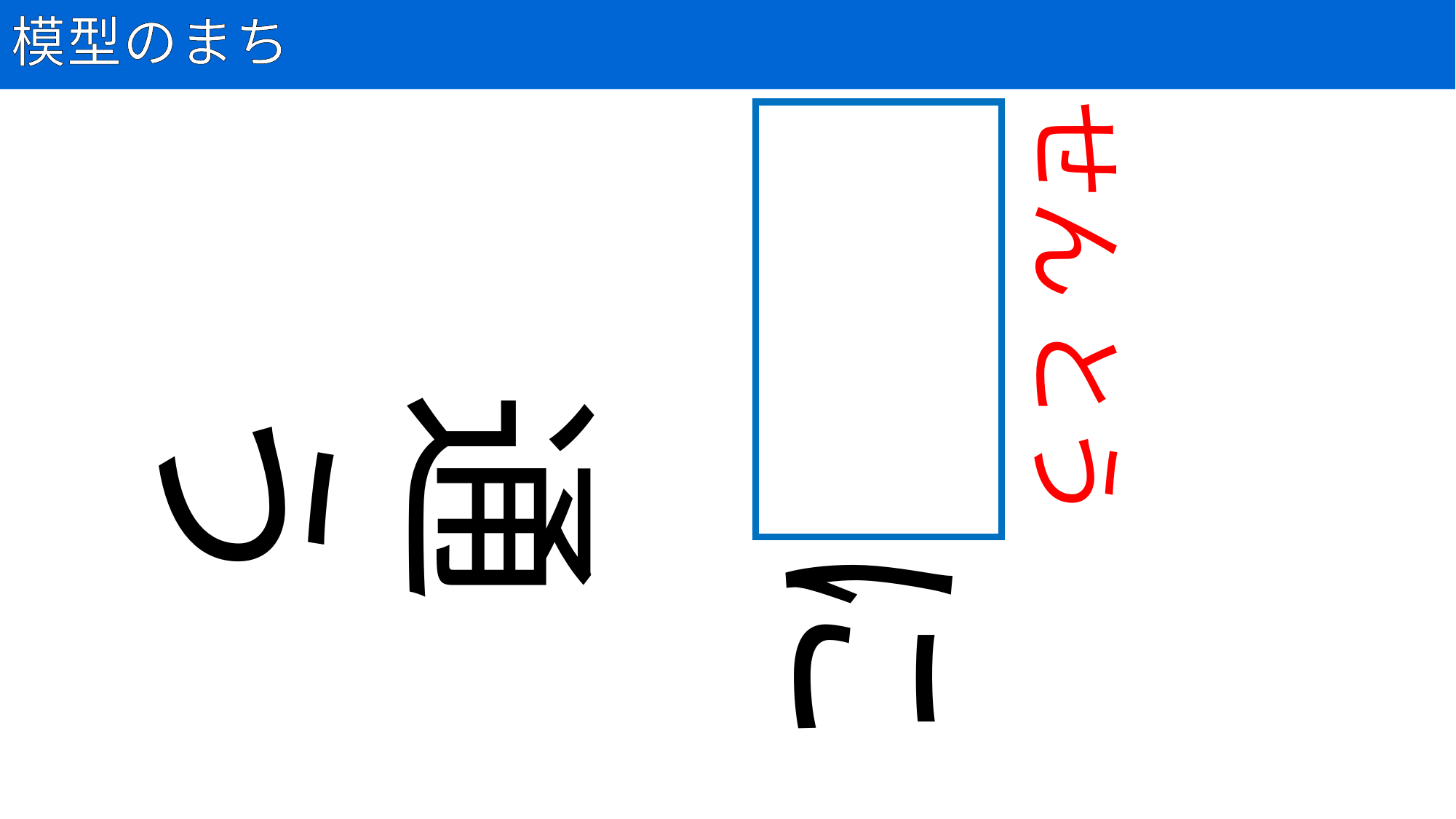

# 模型のまち
12
せん とう

銭湯に
通う